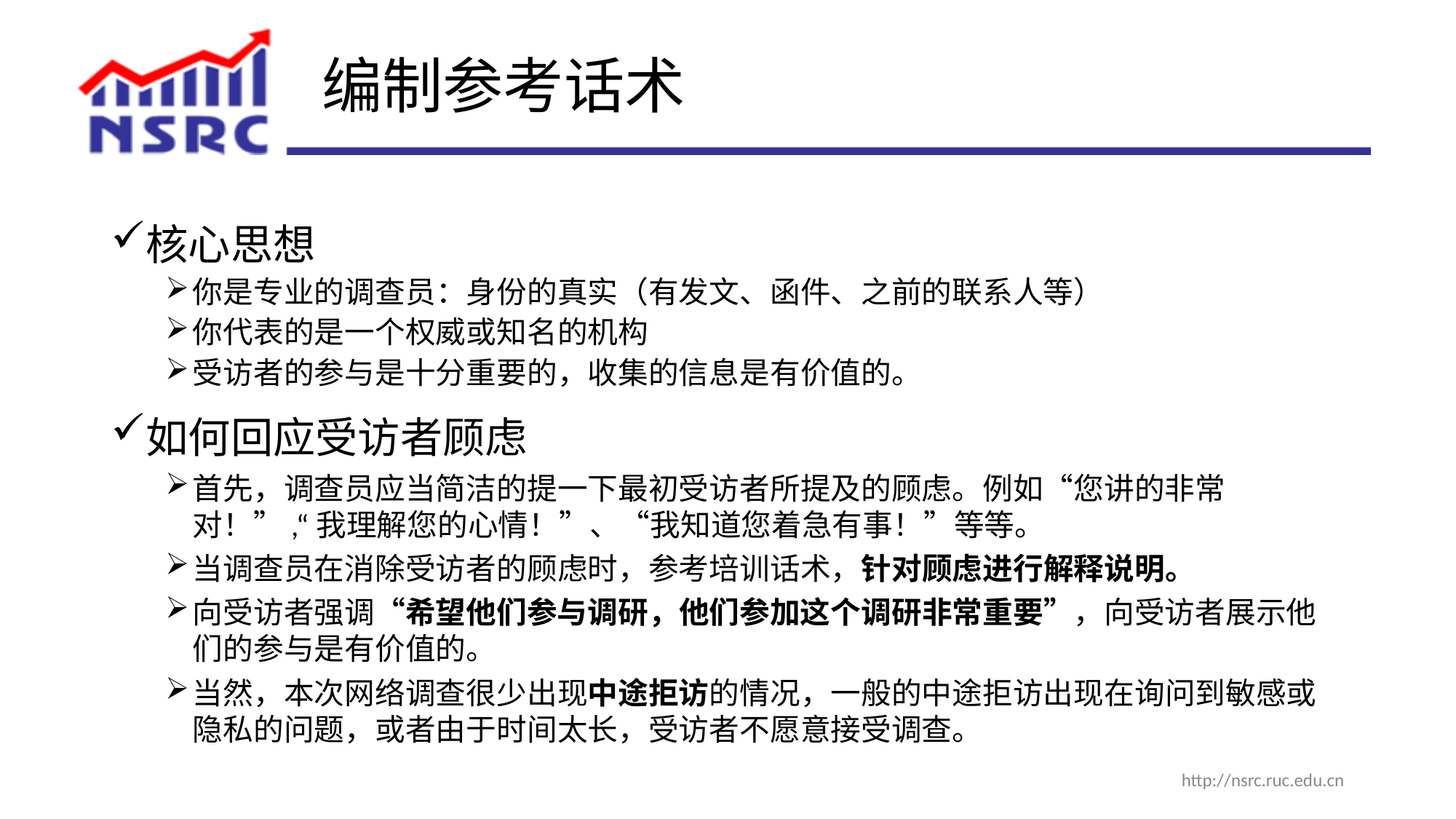

# 编制参考话术
核心思想
你是专业的调查员：身份的真实（有发文、函件、之前的联系人等）
你代表的是一个权威或知名的机构
受访者的参与是十分重要的，收集的信息是有价值的。
如何回应受访者顾虑
首先，调查员应当简洁的提一下最初受访者所提及的顾虑。例如“您讲的非常对！”,“我理解您的心情！”、“我知道您着急有事！”等等。
当调查员在消除受访者的顾虑时，参考培训话术，针对顾虑进行解释说明。
向受访者强调“希望他们参与调研，他们参加这个调研非常重要”，向受访者展示他们的参与是有价值的。
当然，本次网络调查很少出现中途拒访的情况，一般的中途拒访出现在询问到敏感或隐私的问题，或者由于时间太长，受访者不愿意接受调查。